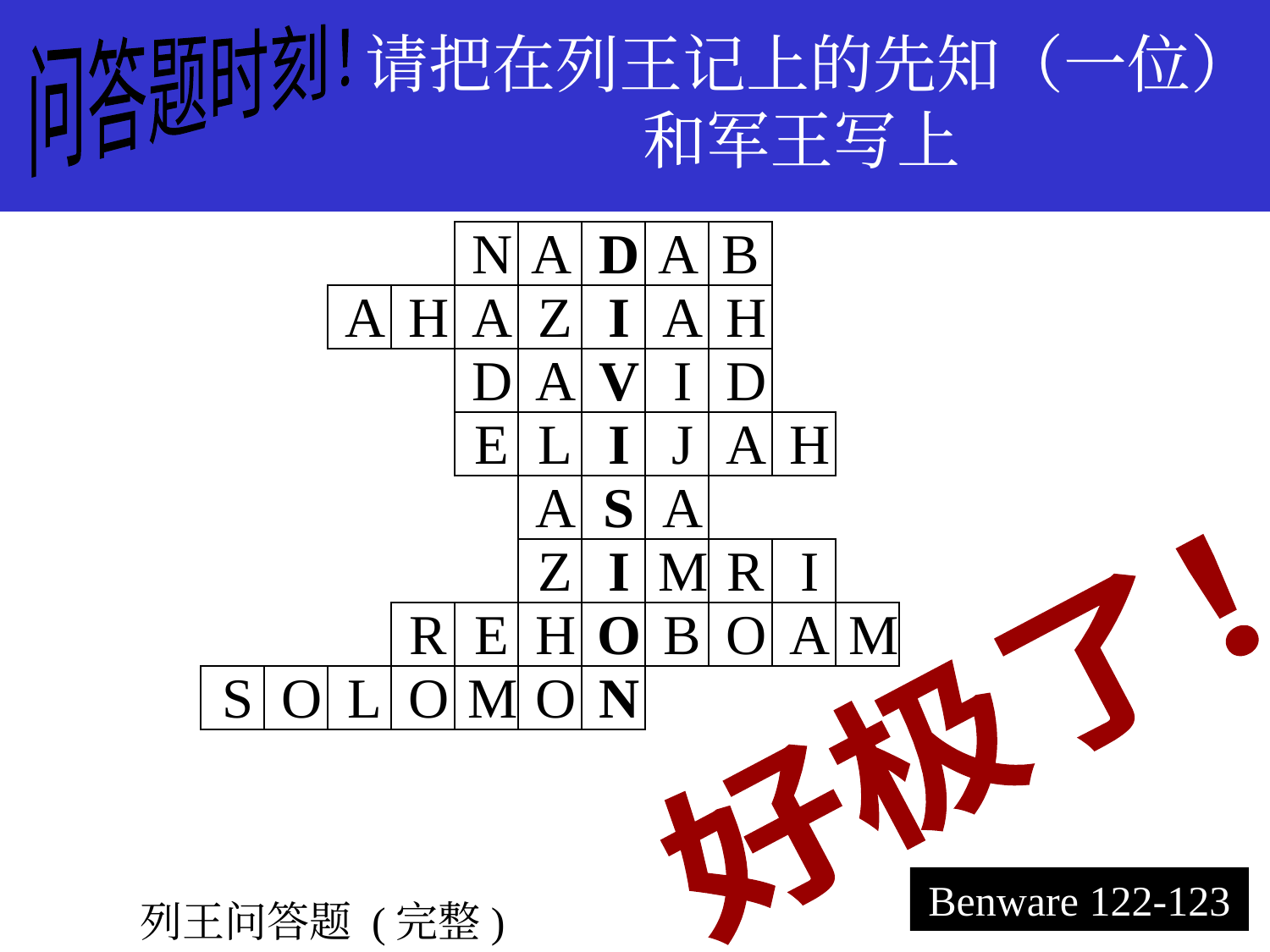

问答题时刻！
请把在列王记上的先知（一位）
和军王写上
N
A
A
B
D
I
V
I
S
I
O
N

A
H
A
Z
A
H

D
A
I
D

E
L
J
A
H

A
A

Z
M
R
I

R
E
H
B
O
A
M

S
O
L
O
M
O

好极了！
Benware 122-123
列王问答题 (完整)